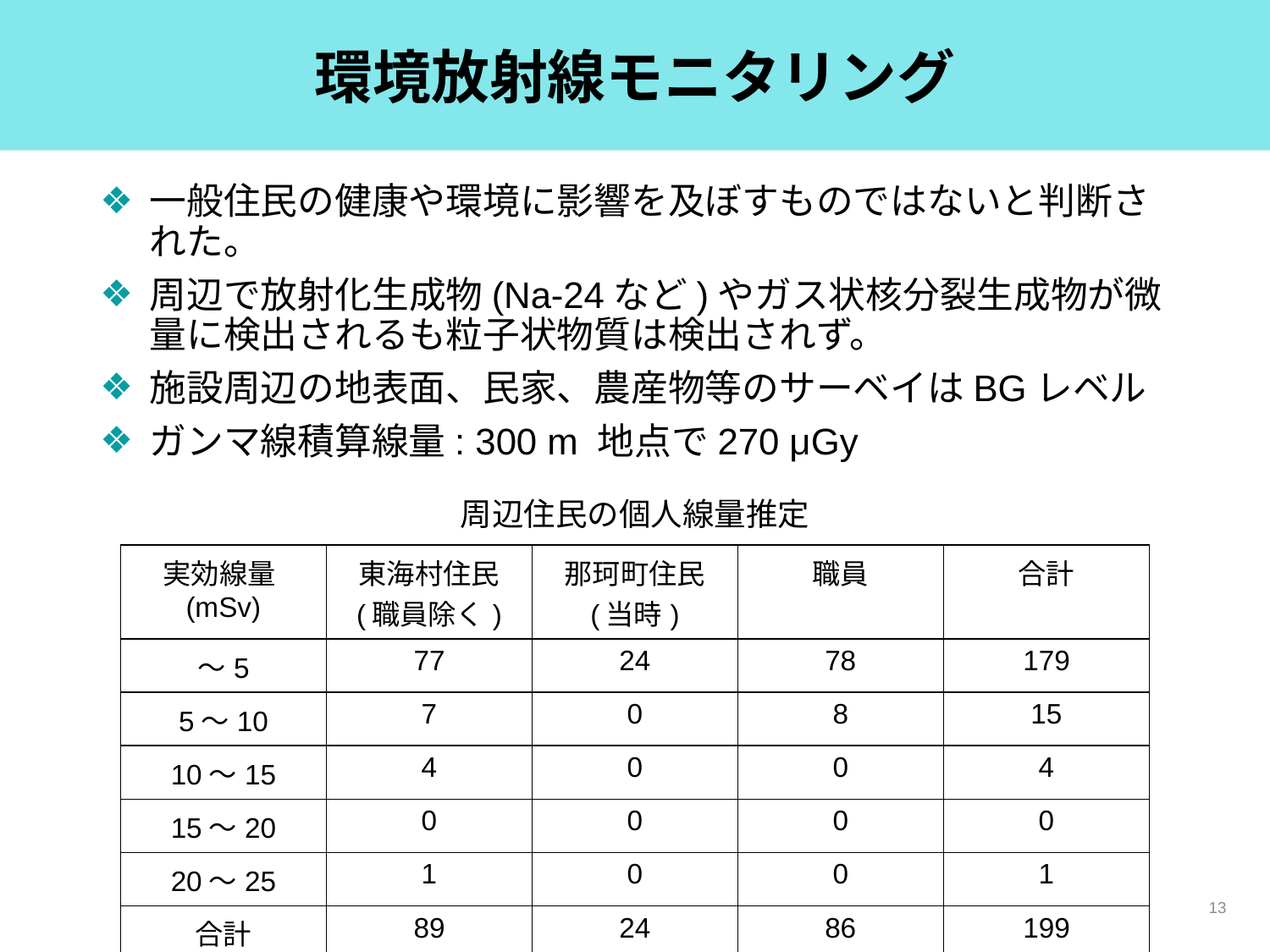

# 環境放射線モニタリング
一般住民の健康や環境に影響を及ぼすものではないと判断された。
周辺で放射化生成物(Na-24など)やガス状核分裂生成物が微量に検出されるも粒子状物質は検出されず。
施設周辺の地表面、民家、農産物等のサーベイはBGレベル
ガンマ線積算線量: 300 m 地点で270 μGy
周辺住民の個人線量推定
| 実効線量(mSv) | 東海村住民 (職員除く) | 那珂町住民 (当時) | 職員 | 合計 |
| --- | --- | --- | --- | --- |
| ～5 | 77 | 24 | 78 | 179 |
| 5～10 | 7 | 0 | 8 | 15 |
| 10～15 | 4 | 0 | 0 | 4 |
| 15～20 | 0 | 0 | 0 | 0 |
| 20～25 | 1 | 0 | 0 | 1 |
| 合計 | 89 | 24 | 86 | 199 |
13